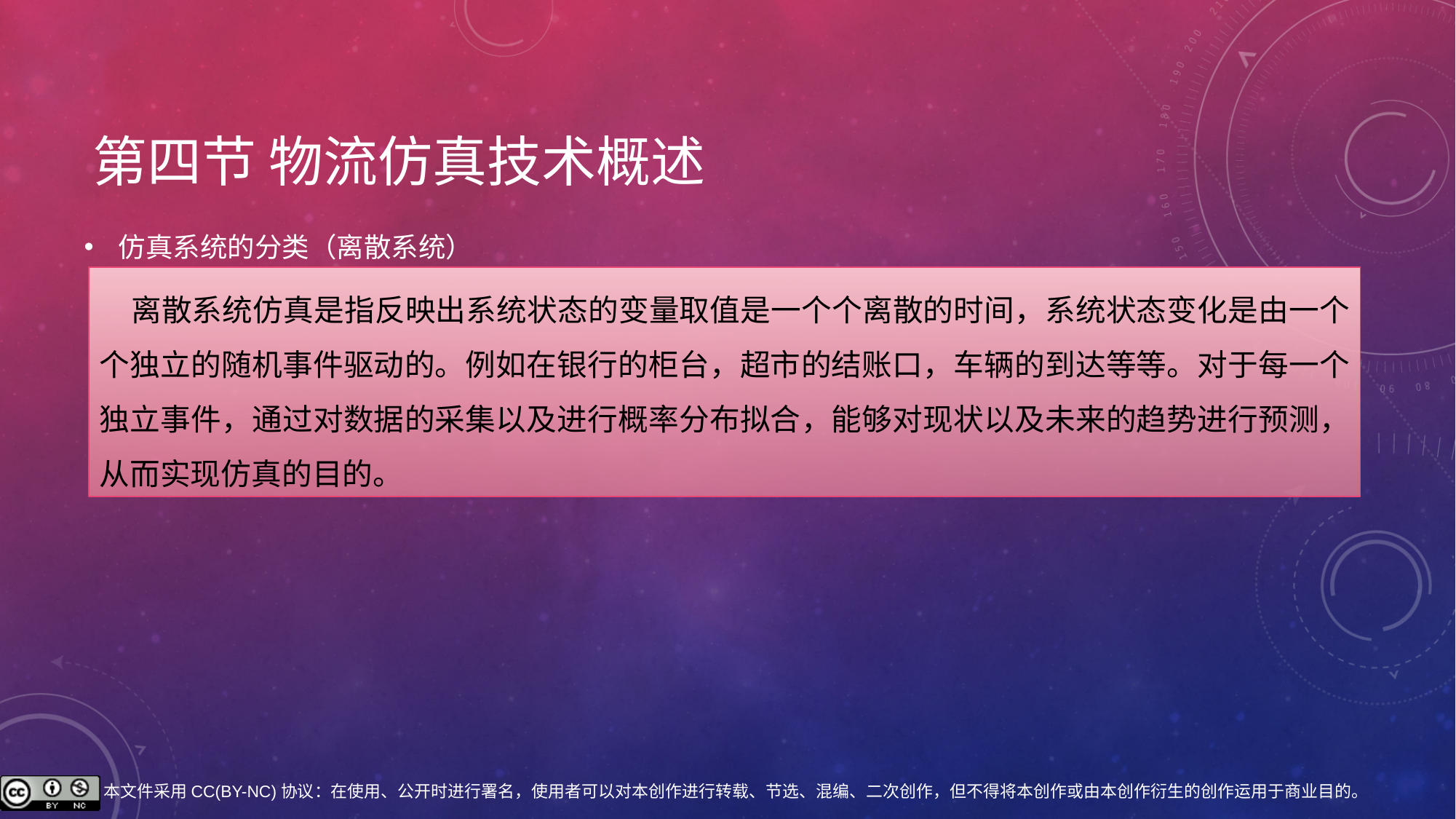

# 第四节 物流仿真技术概述
仿真系统的分类（离散系统）
离散系统仿真是指反映出系统状态的变量取值是一个个离散的时间，系统状态变化是由一个个独立的随机事件驱动的。例如在银行的柜台，超市的结账口，车辆的到达等等。对于每一个独立事件，通过对数据的采集以及进行概率分布拟合，能够对现状以及未来的趋势进行预测，从而实现仿真的目的。